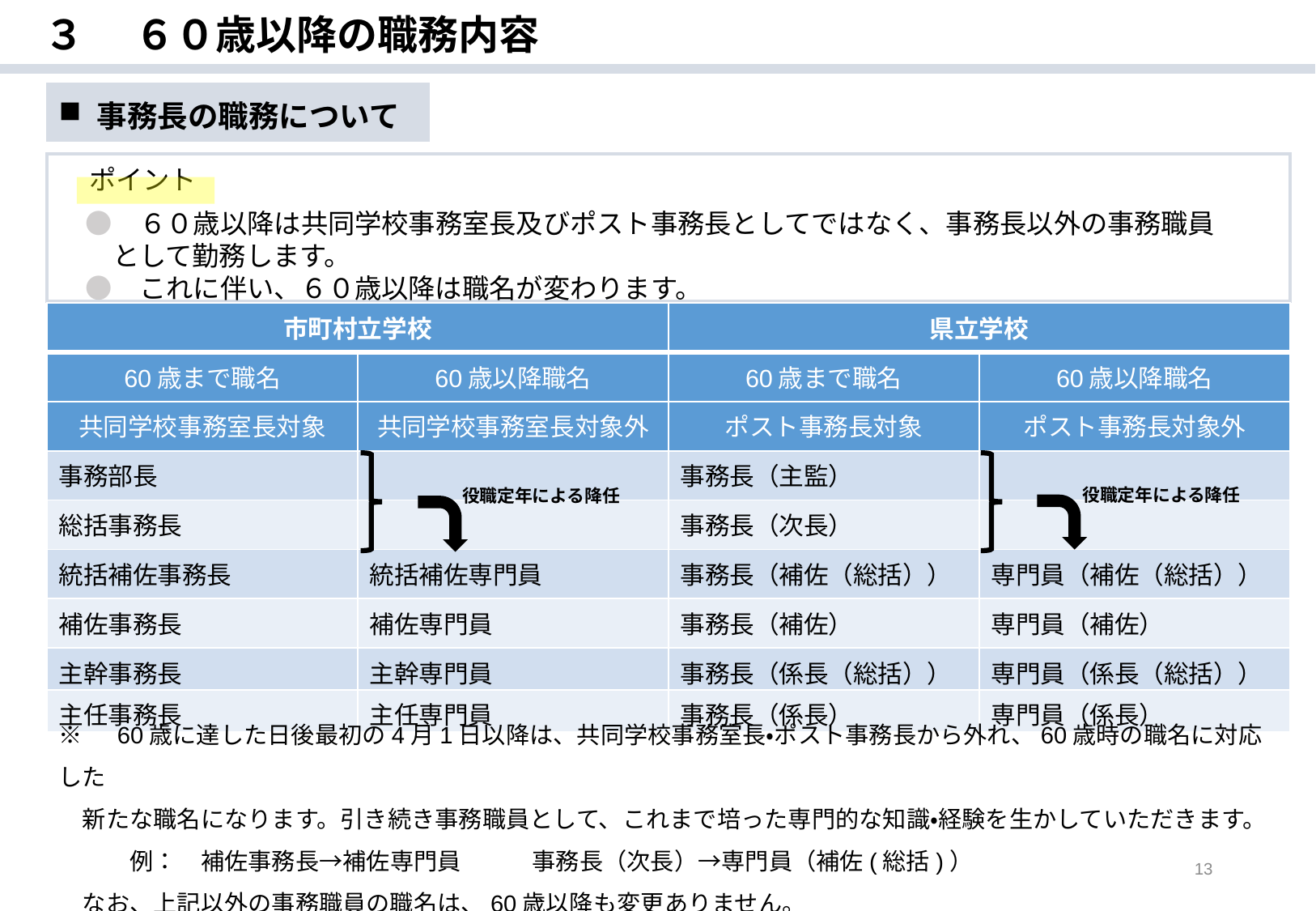

３　 ６０歳以降の職務内容

事務長の職務について
　ポイント

　●　６０歳以降は共同学校事務室長及びポスト事務長としてではなく、事務長以外の事務職員
　　として勤務します。
　●　これに伴い、６０歳以降は職名が変わります。

| 市町村立学校 |  | 県立学校 |  |
| --- | --- | --- | --- |
| 60歳まで職名 | 60歳以降職名 | 60歳まで職名 | 60歳以降職名 |
| 共同学校事務室長対象 | 共同学校事務室長対象外 | ポスト事務長対象 | ポスト事務長対象外 |
| 事務部長 |  | 事務長（主監） |  |
| 総括事務長 |  | 事務長（次長） |  |
| 統括補佐事務長 | 統括補佐専門員 | 事務長（補佐（総括）） | 専門員（補佐（総括）） |
| 補佐事務長 | 補佐専門員 | 事務長（補佐） | 専門員（補佐） |
| 主幹事務長 | 主幹専門員 | 事務長（係長（総括）） | 専門員（係長（総括）） |
| 主任事務長 | 主任専門員 | 事務長（係長） | 専門員（係長） |

役職定年による降任

役職定年による降任

※　60歳に達した日後最初の4月1日以降は、共同学校事務室長・ポスト事務長から外れ、60歳時の職名に対応した
　新たな職名になります。引き続き事務職員として、これまで培った専門的な知識・経験を生かしていただきます。
　　　例：　補佐事務長→補佐専門員　　　事務長（次長）→専門員（補佐(総括)）
　なお、上記以外の事務職員の職名は、60歳以降も変更ありません。
13